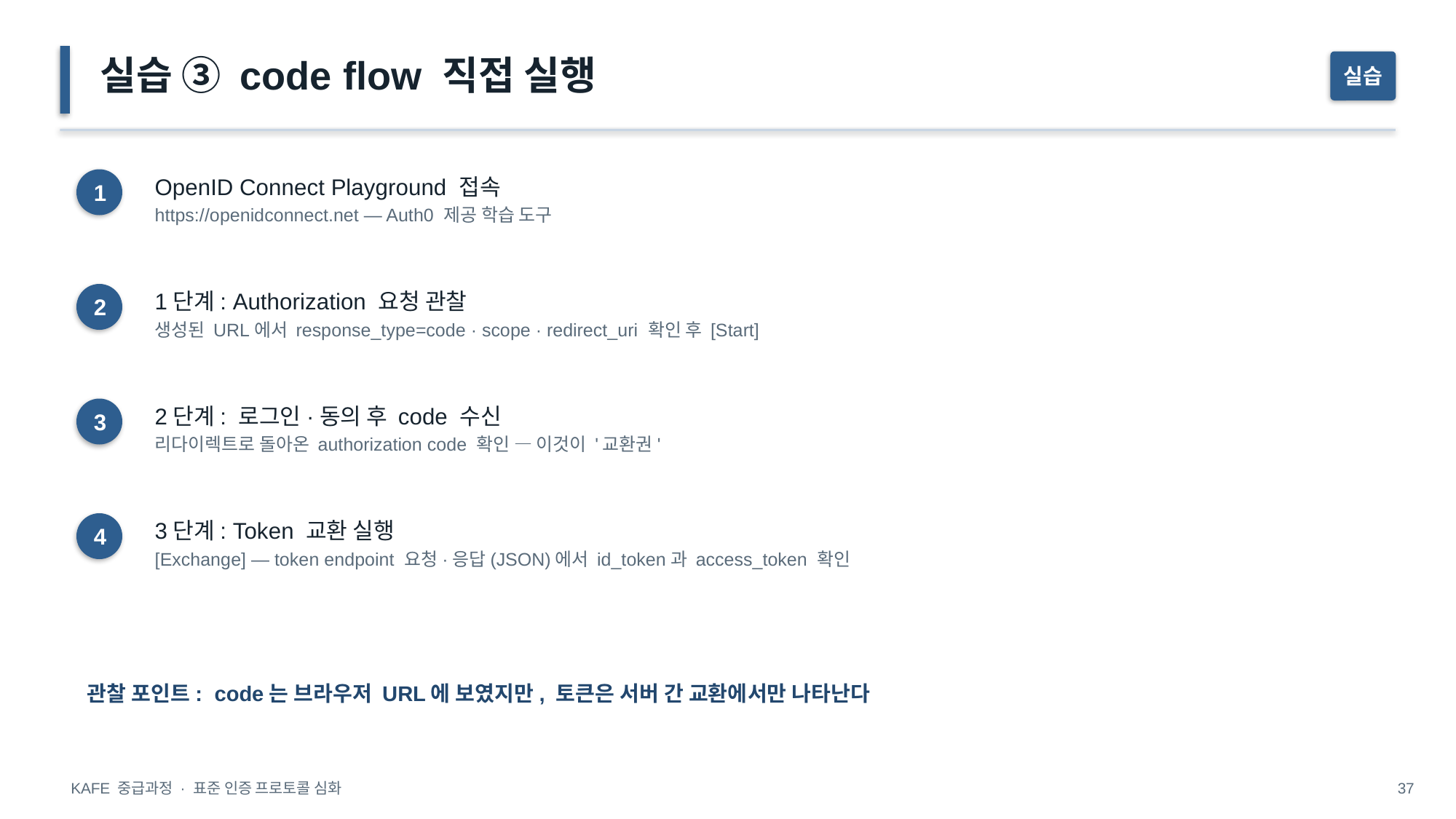

실습 ③ code flow 직접 실행

실습

OpenID Connect Playground 접속
https://openidconnect.net — Auth0 제공 학습 도구
1
1단계: Authorization 요청 관찰
생성된 URL에서 response_type=code · scope · redirect_uri 확인 후 [Start]
2
2단계: 로그인·동의 후 code 수신
리다이렉트로 돌아온 authorization code 확인 — 이것이 '교환권'
3
3단계: Token 교환 실행
[Exchange] — token endpoint 요청·응답(JSON)에서 id_token과 access_token 확인
4
관찰 포인트:  code는 브라우저 URL에 보였지만, 토큰은 서버 간 교환에서만 나타난다
KAFE 중급과정 · 표준 인증 프로토콜 심화
37